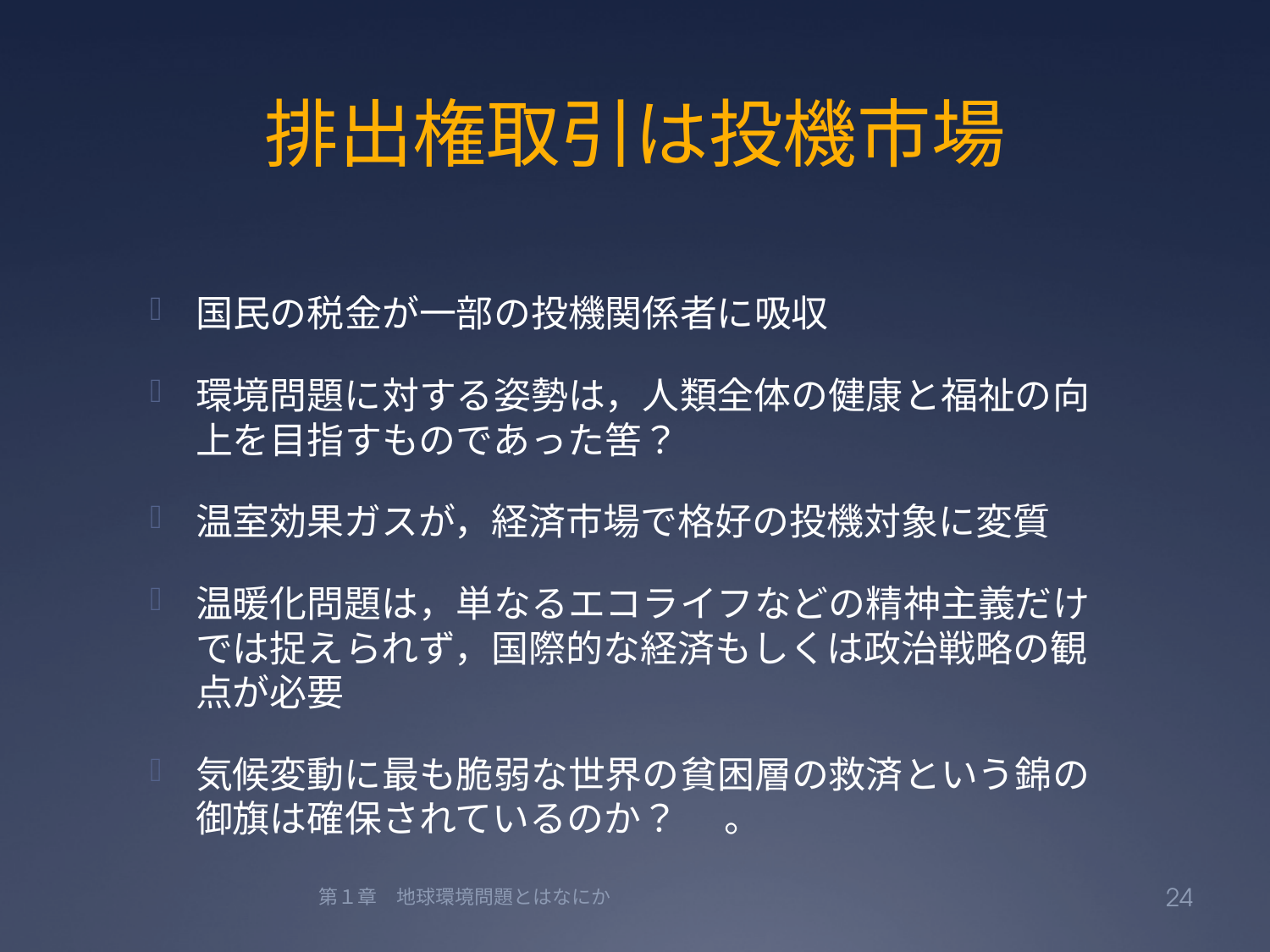

# 排出権取引は投機市場
国民の税金が一部の投機関係者に吸収
環境問題に対する姿勢は，人類全体の健康と福祉の向上を目指すものであった筈？
温室効果ガスが，経済市場で格好の投機対象に変質
温暖化問題は，単なるエコライフなどの精神主義だけでは捉えられず，国際的な経済もしくは政治戦略の観点が必要
気候変動に最も脆弱な世界の貧困層の救済という錦の御旗は確保されているのか？ 　。
第１章　地球環境問題とはなにか
24